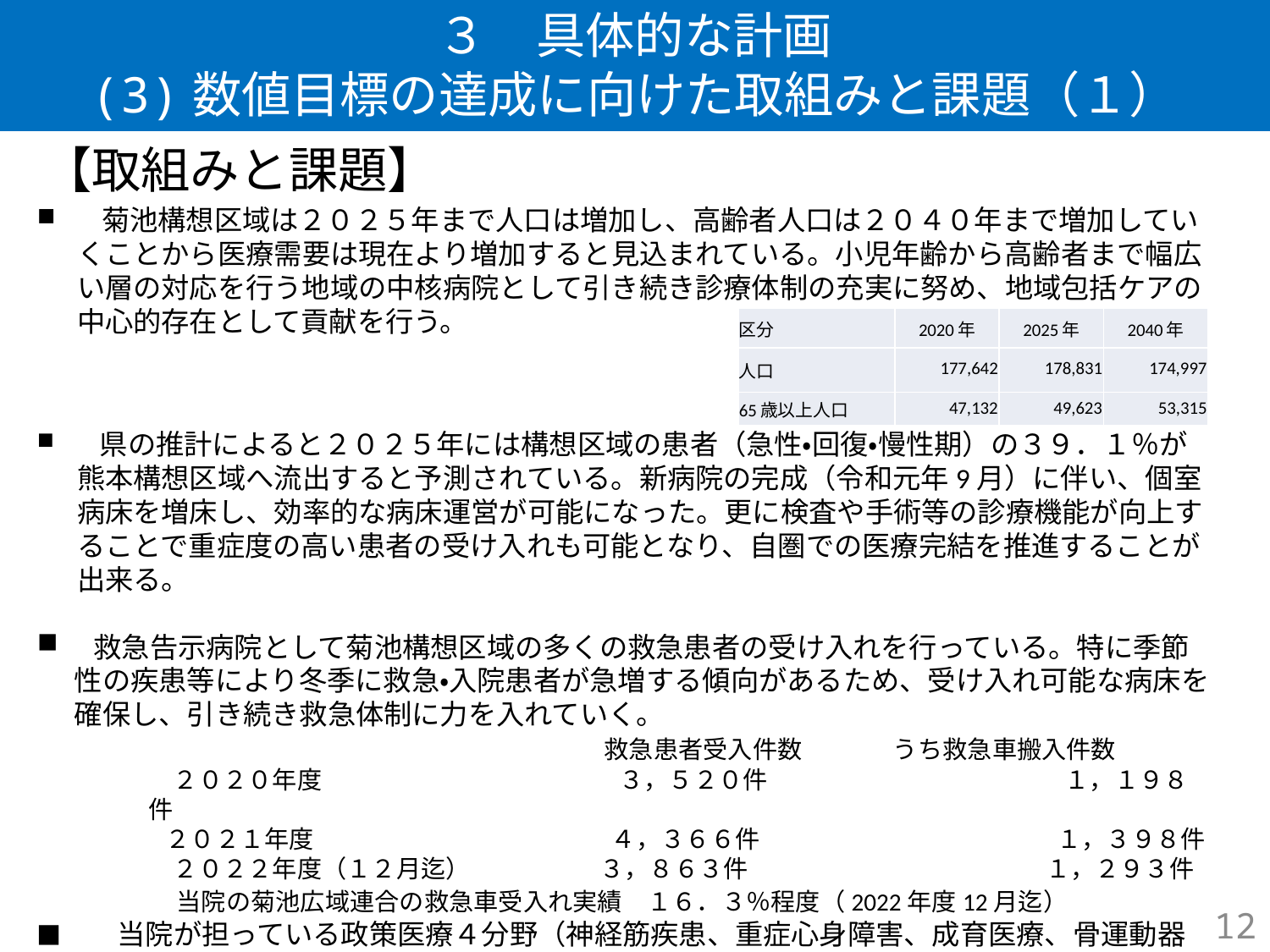

# ３　具体的な計画 (3)数値目標の達成に向けた取組みと課題（１）
【取組みと課題】

　菊池構想区域は２０２５年まで人口は増加し、高齢者人口は２０４０年まで増加していくことから医療需要は現在より増加すると見込まれている。小児年齢から高齢者まで幅広い層の対応を行う地域の中核病院として引き続き診療体制の充実に努め、地域包括ケアの中心的存在として貢献を行う。

　県の推計によると２０２５年には構想区域の患者（急性・回復・慢性期）の３９．１％が熊本構想区域へ流出すると予測されている。新病院の完成（令和元年9月）に伴い、個室病床を増床し、効率的な病床運営が可能になった。更に検査や手術等の診療機能が向上することで重症度の高い患者の受け入れも可能となり、自圏での医療完結を推進することが出来る。

  救急告示病院として菊池構想区域の多くの救急患者の受け入れを行っている。特に季節性の疾患等により冬季に救急・入院患者が急増する傾向があるため、受け入れ可能な病床を確保し、引き続き救急体制に力を入れていく。
　　　　　　　　　　　　　　　　　　　   　　救急患者受入件数　   　　うち救急車搬入件数
　２０２０年度　　　　　　　　　　　　３，５２０件　　　　　　　　　　　　１，１９８件
  ２０２１年度　　　　　　　　　　　　４，３６６件　　　　　　　　　　　　１，３９８件
　２０２２年度（１２月迄）　　 　　　３，８６３件　　　　　　　　　　　　１，２９３件
　当院の菊池広域連合の救急車受入れ実績　１６．３％程度（2022年度12月迄）
■　　当院が担っている政策医療４分野（神経筋疾患、重症心身障害、成育医療、骨運動器疾患）の専門施設として一般医療と政策医療を両立させることを特徴としており、引き続き継続していく。
| 区分 | 2020年 | 2025年 | 2040年 |
| --- | --- | --- | --- |
| 人口 | 177,642 | 178,831 | 174,997 |
| 65歳以上人口 | 47,132 | 49,623 | 53,315 |
12